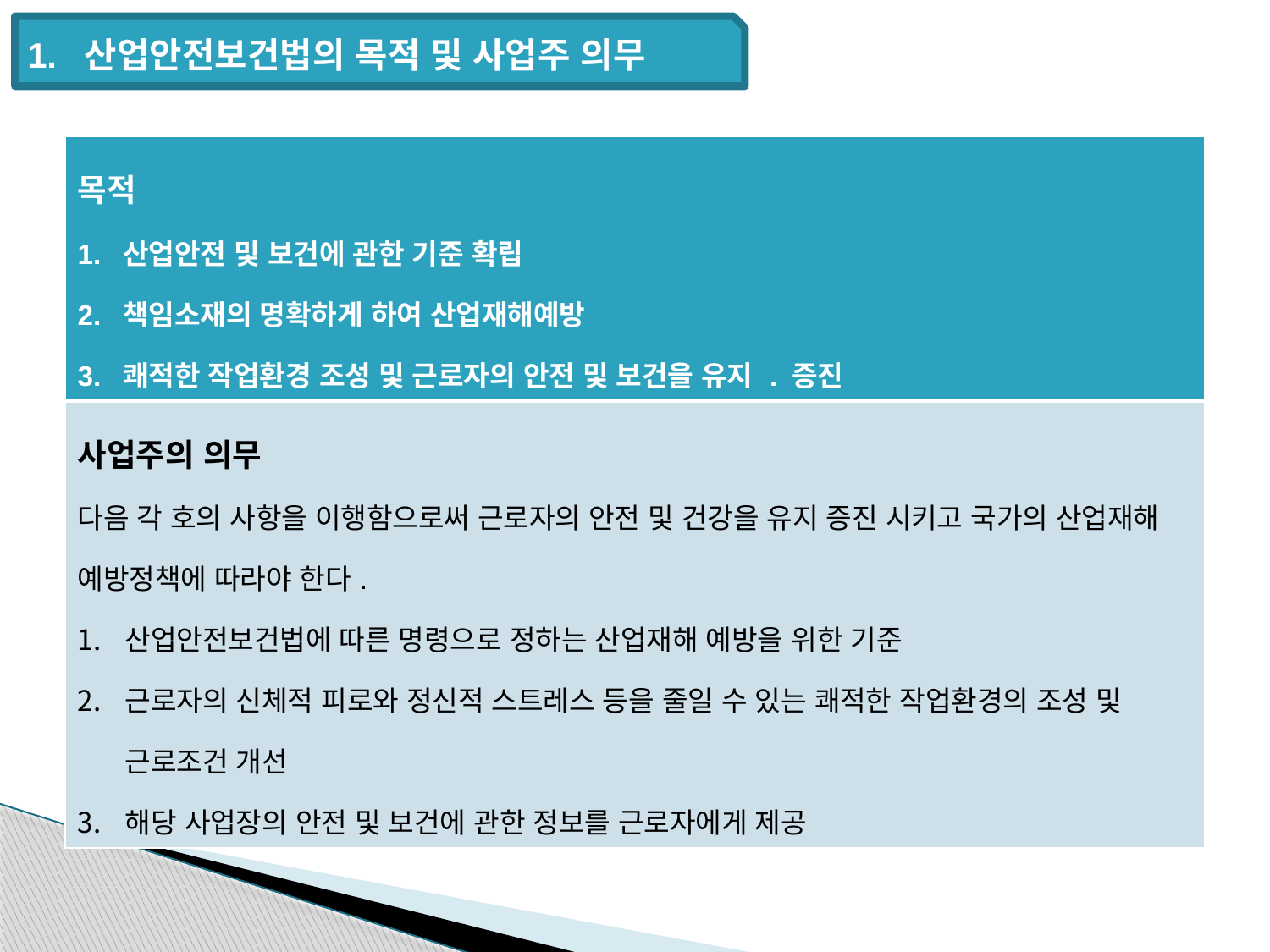

1.  산업안전보건법의 목적 및 사업주 의무
| 목적 1. 산업안전 및 보건에 관한 기준 확립 2. 책임소재의 명확하게 하여 산업재해예방 3. 쾌적한 작업환경 조성 및 근로자의 안전 및 보건을 유지 . 증진 |
| --- |
| 사업주의 의무 다음 각 호의 사항을 이행함으로써 근로자의 안전 및 건강을 유지 증진 시키고 국가의 산업재해 예방정책에 따라야 한다. 산업안전보건법에 따른 명령으로 정하는 산업재해 예방을 위한 기준 근로자의 신체적 피로와 정신적 스트레스 등을 줄일 수 있는 쾌적한 작업환경의 조성 및 근로조건 개선 해당 사업장의 안전 및 보건에 관한 정보를 근로자에게 제공 |